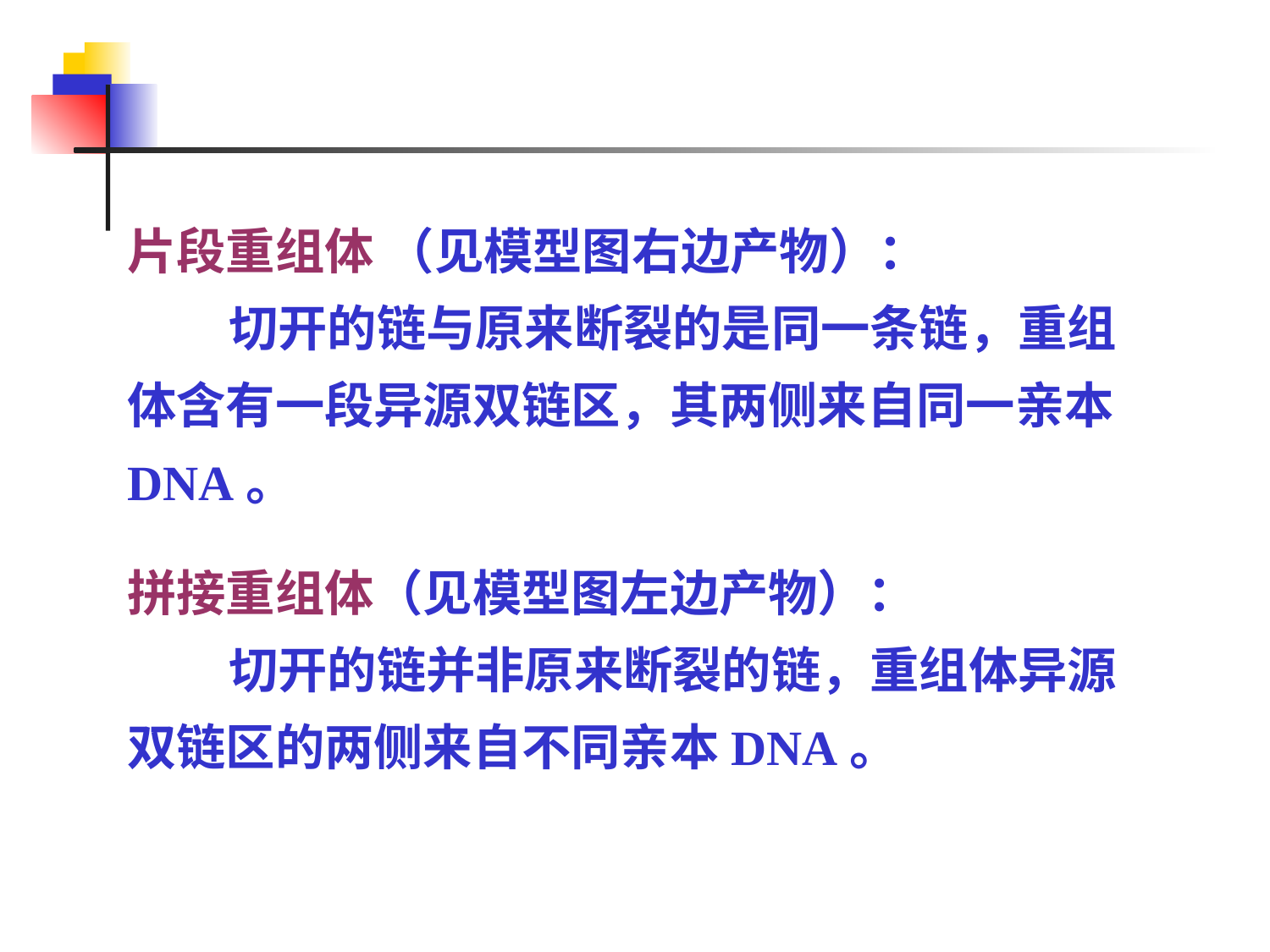

片段重组体 （见模型图右边产物）：
        切开的链与原来断裂的是同一条链，重组体含有一段异源双链区，其两侧来自同一亲本DNA。
拼接重组体（见模型图左边产物）：
        切开的链并非原来断裂的链，重组体异源双链区的两侧来自不同亲本DNA。